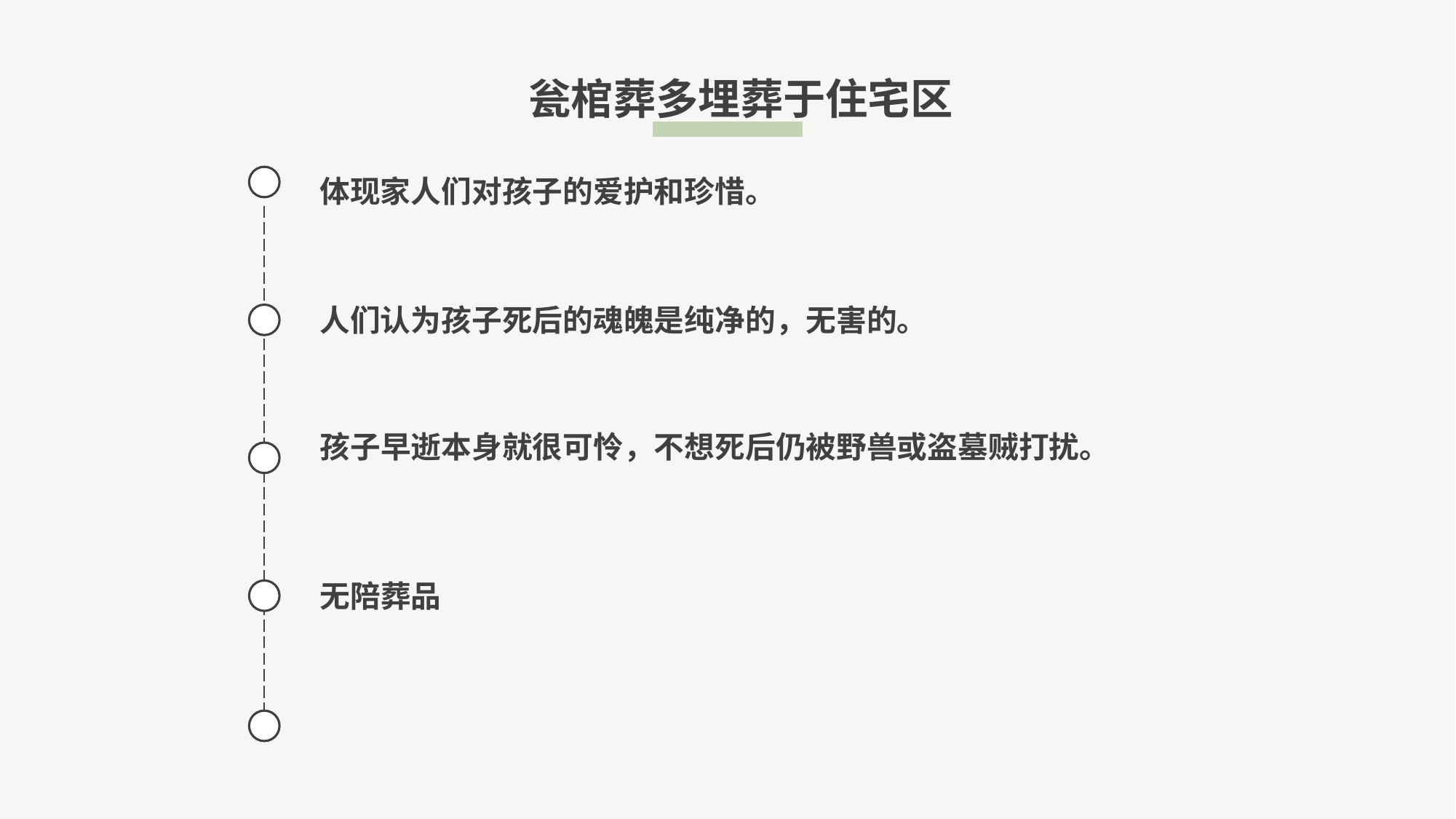

瓮棺葬多埋葬于住宅区
体现家人们对孩子的爱护和珍惜。

人们认为孩子死后的魂魄是纯净的，无害的。

孩子早逝本身就很可怜，不想死后仍被野兽或盗墓贼打扰。

无陪葬品